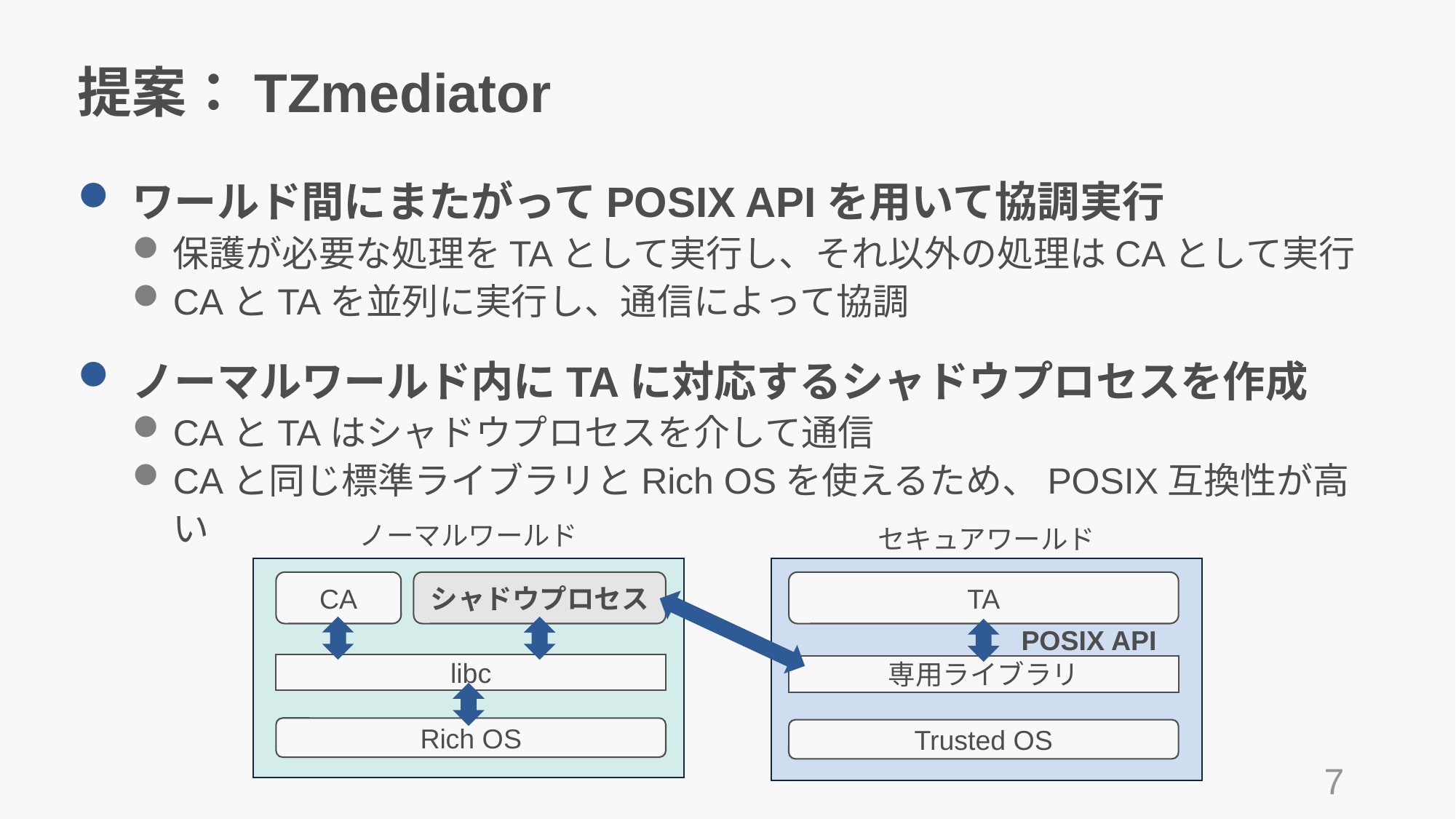

# 提案：TZmediator
ワールド間にまたがってPOSIX APIを用いて協調実行
保護が必要な処理をTAとして実行し、それ以外の処理はCAとして実行
CAとTAを並列に実行し、通信によって協調
ノーマルワールド内にTAに対応するシャドウプロセスを作成
CAとTAはシャドウプロセスを介して通信
CAと同じ標準ライブラリとRich OSを使えるため、POSIX互換性が高い
ノーマルワールド
セキュアワールド

TA
シャドウプロセス
CA

POSIX API

libc
専用ライブラリ

Rich OS
Trusted OS